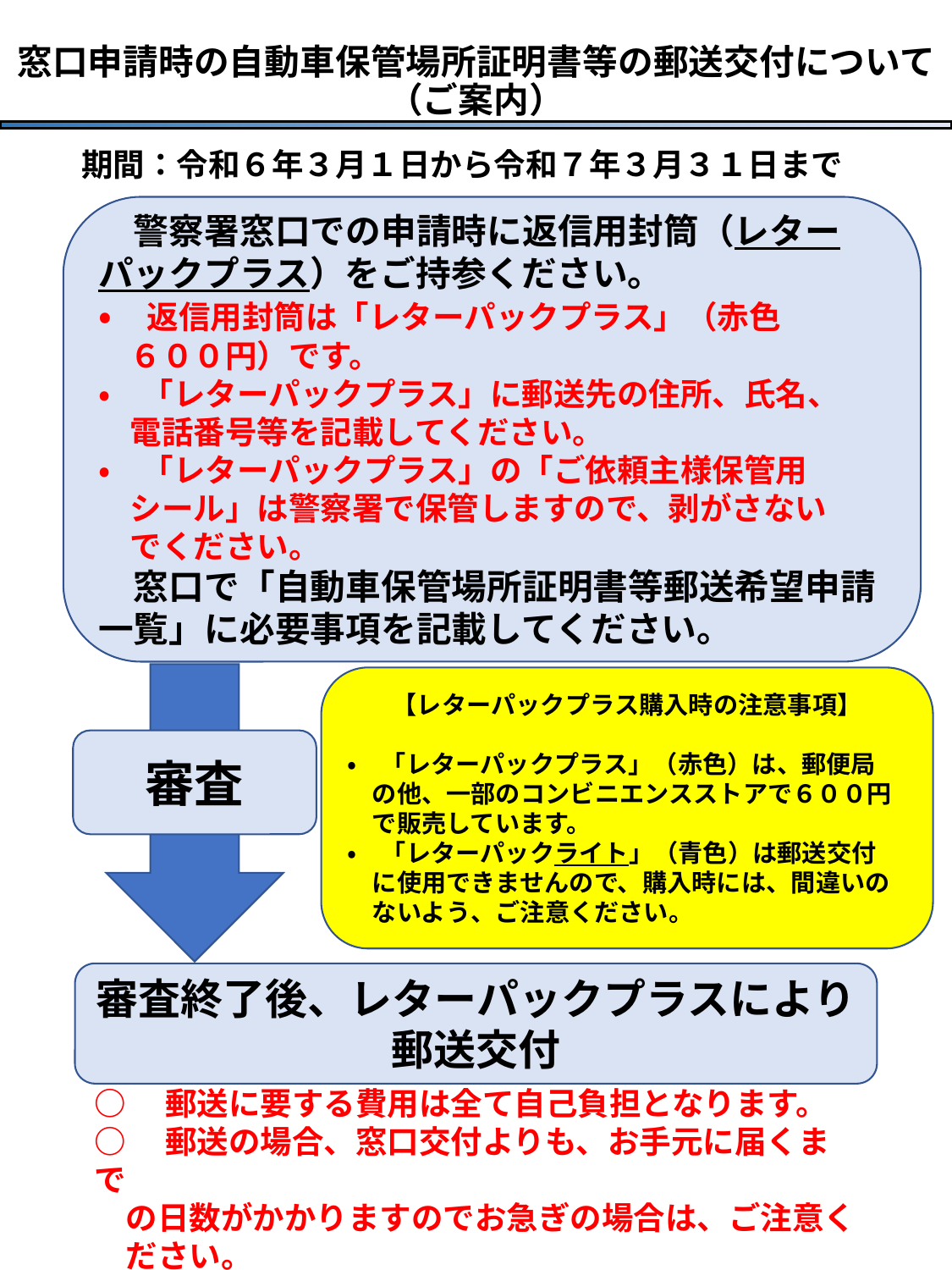

# 窓口申請時の自動車保管場所証明書等の郵送交付について （ご案内）

期間：令和６年３月１日から令和７年３月３１日まで
　警察署窓口での申請時に返信用封筒（レターパックプラス）をご持参ください。
・　返信用封筒は「レターパックプラス」（赤色
　６００円）です。
・　「レターパックプラス」に郵送先の住所、氏名、
　電話番号等を記載してください。
・　「レターパックプラス」の「ご依頼主様保管用
　シール」は警察署で保管しますので、剥がさない
　でください。
　窓口で「自動車保管場所証明書等郵送希望申請一覧」に必要事項を記載してください。

【レターパックプラス購入時の注意事項】

・　「レターパックプラス」（赤色）は、郵便局
　の他、一部のコンビニエンスストアで６００円
　で販売しています。
・　「レターパックライト」（青色）は郵送交付
　に使用できませんので、購入時には、間違いの
　ないよう、ご注意ください。
審査
審査終了後、レターパックプラスにより郵送交付
○　郵送に要する費用は全て自己負担となります。
○　郵送の場合、窓口交付よりも、お手元に届くまで
　の日数がかかりますのでお急ぎの場合は、ご注意く
　ださい。